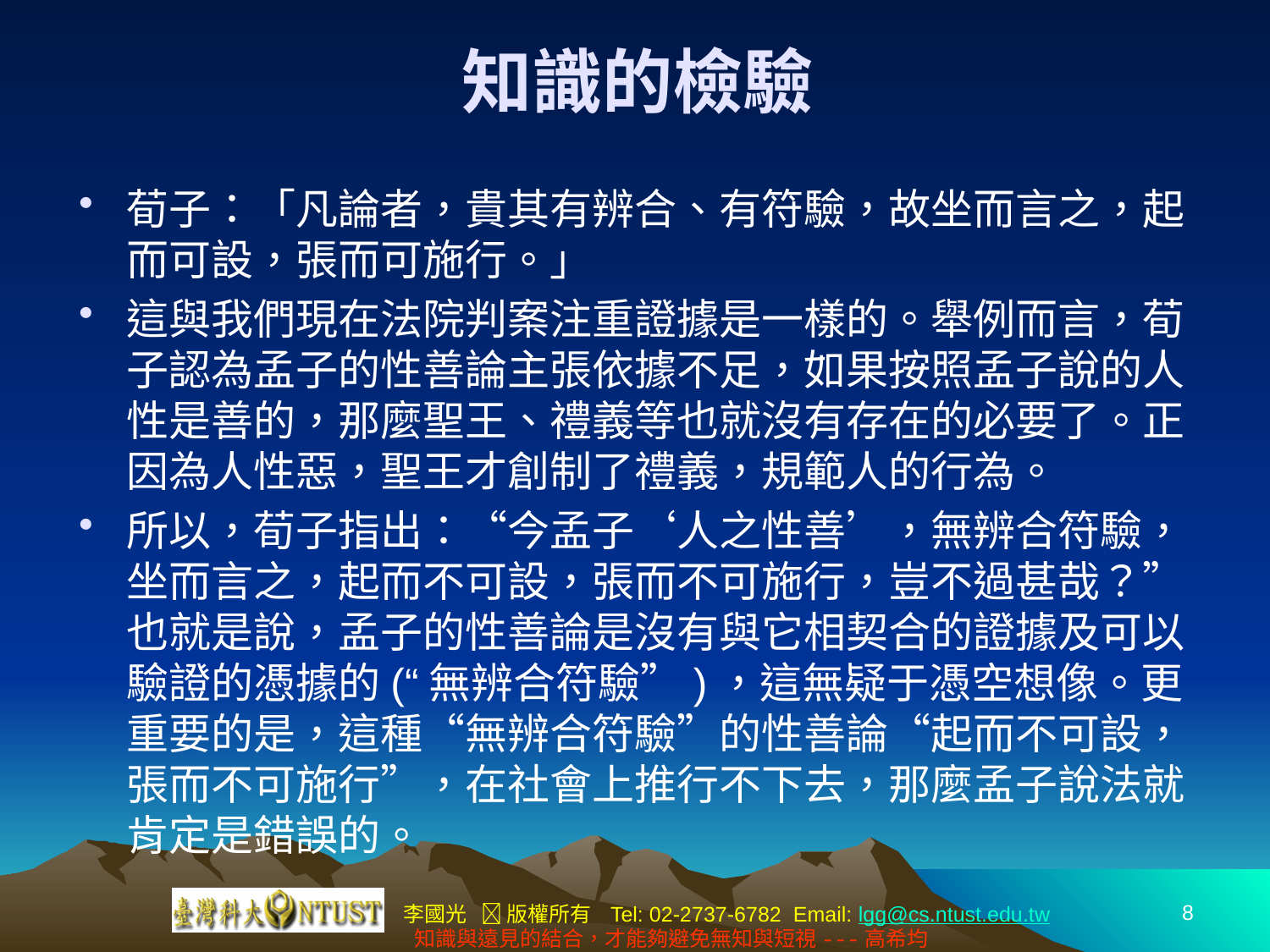

# 知識的檢驗
荀子：「凡論者，貴其有辨合、有符驗，故坐而言之，起而可設，張而可施行。」
這與我們現在法院判案注重證據是一樣的。舉例而言，荀子認為孟子的性善論主張依據不足，如果按照孟子說的人性是善的，那麼聖王、禮義等也就沒有存在的必要了。正因為人性惡，聖王才創制了禮義，規範人的行為。
所以，荀子指出：“今孟子‘人之性善’，無辨合符驗，坐而言之，起而不可設，張而不可施行，豈不過甚哉？”也就是說，孟子的性善論是沒有與它相契合的證據及可以驗證的憑據的(“無辨合符驗”)，這無疑于憑空想像。更重要的是，這種“無辨合符驗”的性善論“起而不可設，張而不可施行”，在社會上推行不下去，那麼孟子說法就肯定是錯誤的。
8